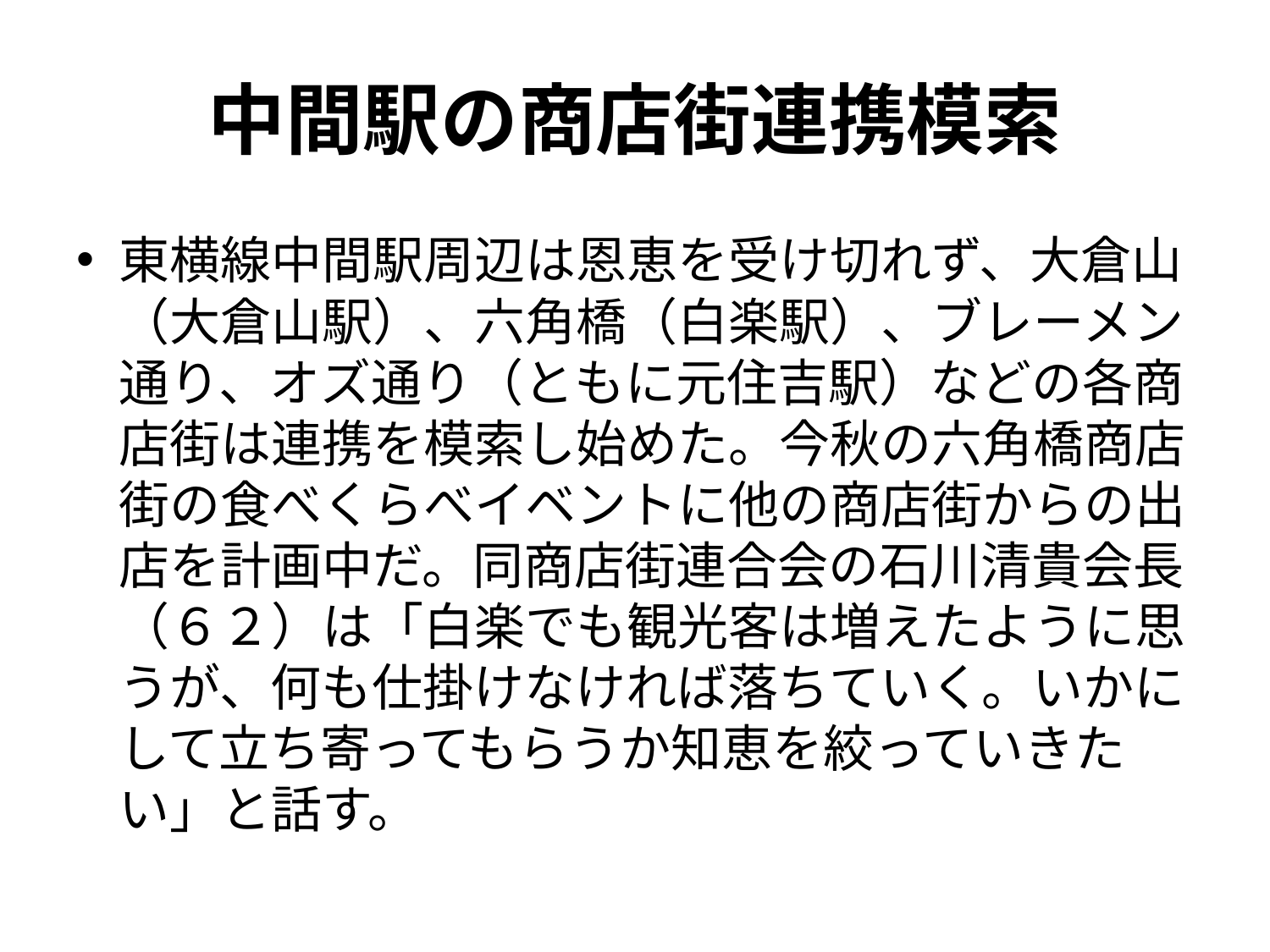

# 中間駅の商店街連携模索
東横線中間駅周辺は恩恵を受け切れず、大倉山（大倉山駅）、六角橋（白楽駅）、ブレーメン通り、オズ通り（ともに元住吉駅）などの各商店街は連携を模索し始めた。今秋の六角橋商店街の食べくらべイベントに他の商店街からの出店を計画中だ。同商店街連合会の石川清貴会長（６２）は「白楽でも観光客は増えたように思うが、何も仕掛けなければ落ちていく。いかにして立ち寄ってもらうか知恵を絞っていきたい」と話す。